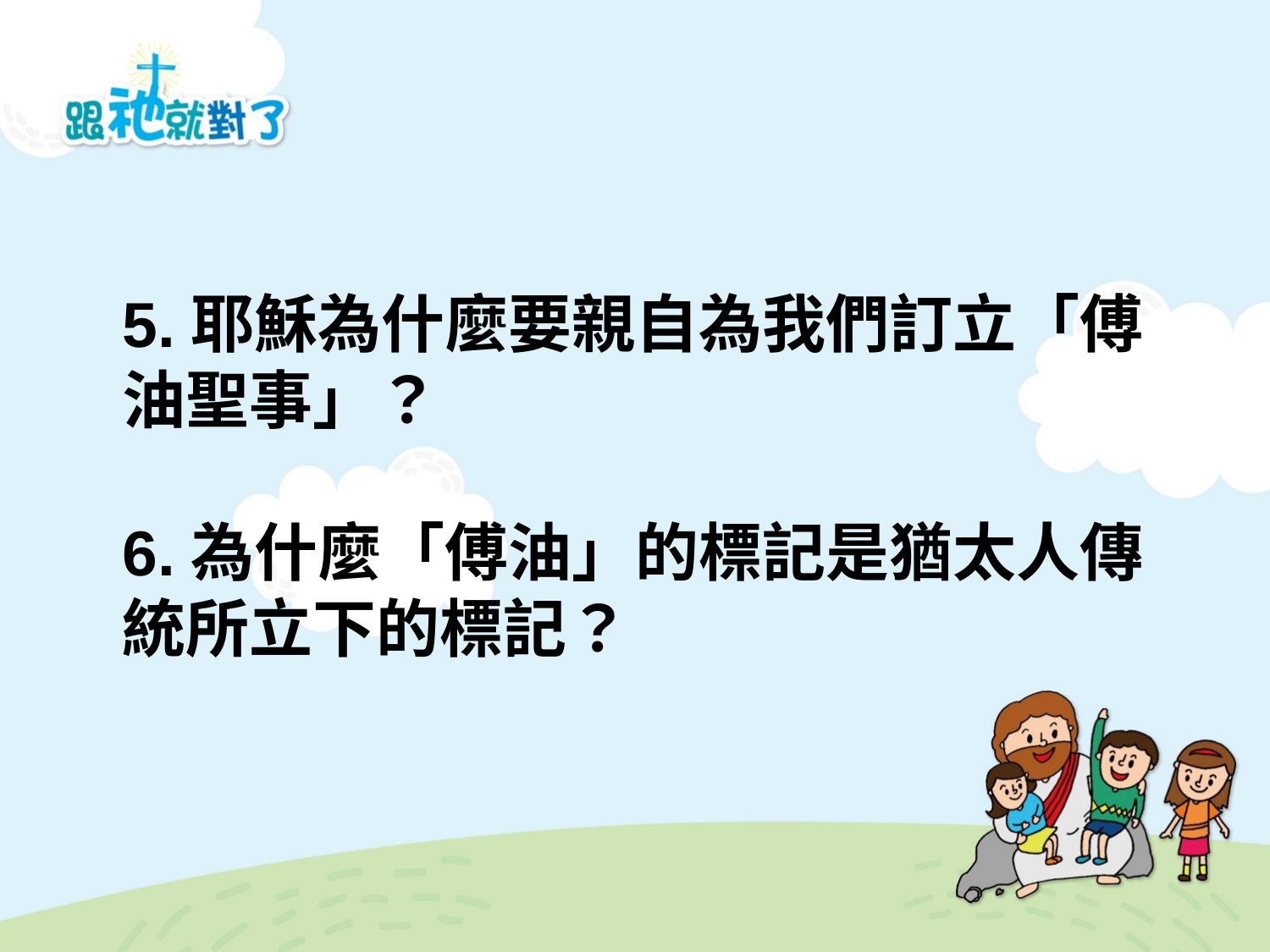

5.耶穌為什麼要親自為我們訂立「傅油聖事」？

6.為什麼「傅油」的標記是猶太人傳統所立下的標記？